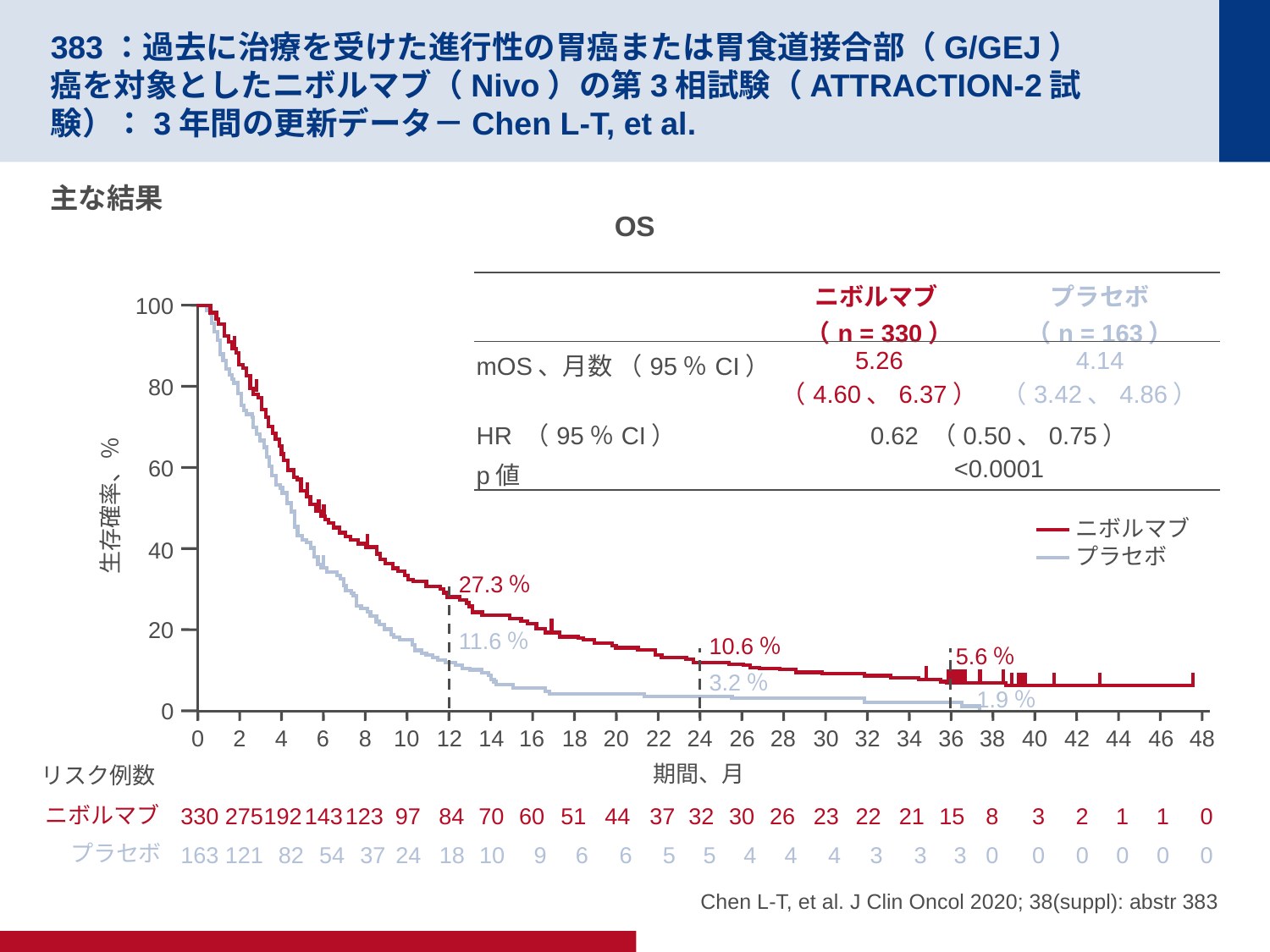

# 383：過去に治療を受けた進行性の胃癌または胃食道接合部（G/GEJ）癌を対象としたニボルマブ（Nivo）の第3相試験（ATTRACTION-2試験）：3年間の更新データ－Chen L-T, et al.
主な結果

OS
|  | ニボルマブ （n = 330） | プラセボ （n = 163） |
| --- | --- | --- |
| mOS、月数 （95％CI） | 5.26 （4.60、6.37） | 4.14 （3.42、4.86） |
| HR （95％CI） | 0.62 （0.50、0.75） |  |
| p値 | <0.0001 |  |
100

80

60

生存確率、％
ニボルマブ
プラセボ
40

27.3％
20
11.6％
10.6％

5.6％
3.2％
1.9％
0

0
2
4
6
8
10
12
14
16
18
20
22
24
26
28
30
32
34
36
38
40
42
44
46
48
期間、月
リスク例数
ニボルマブ
330
275
192
143
123
97
84
70
60
51
44
37
32
30
26
23
22
21
15
8
3
2
1
1
0
プラセボ
163
121
82
54
37
24
18
10
9
6
6
5
5
4
4
4
3
3
3
0
0
0
0
0
0
Chen L-T, et al. J Clin Oncol 2020; 38(suppl): abstr 383